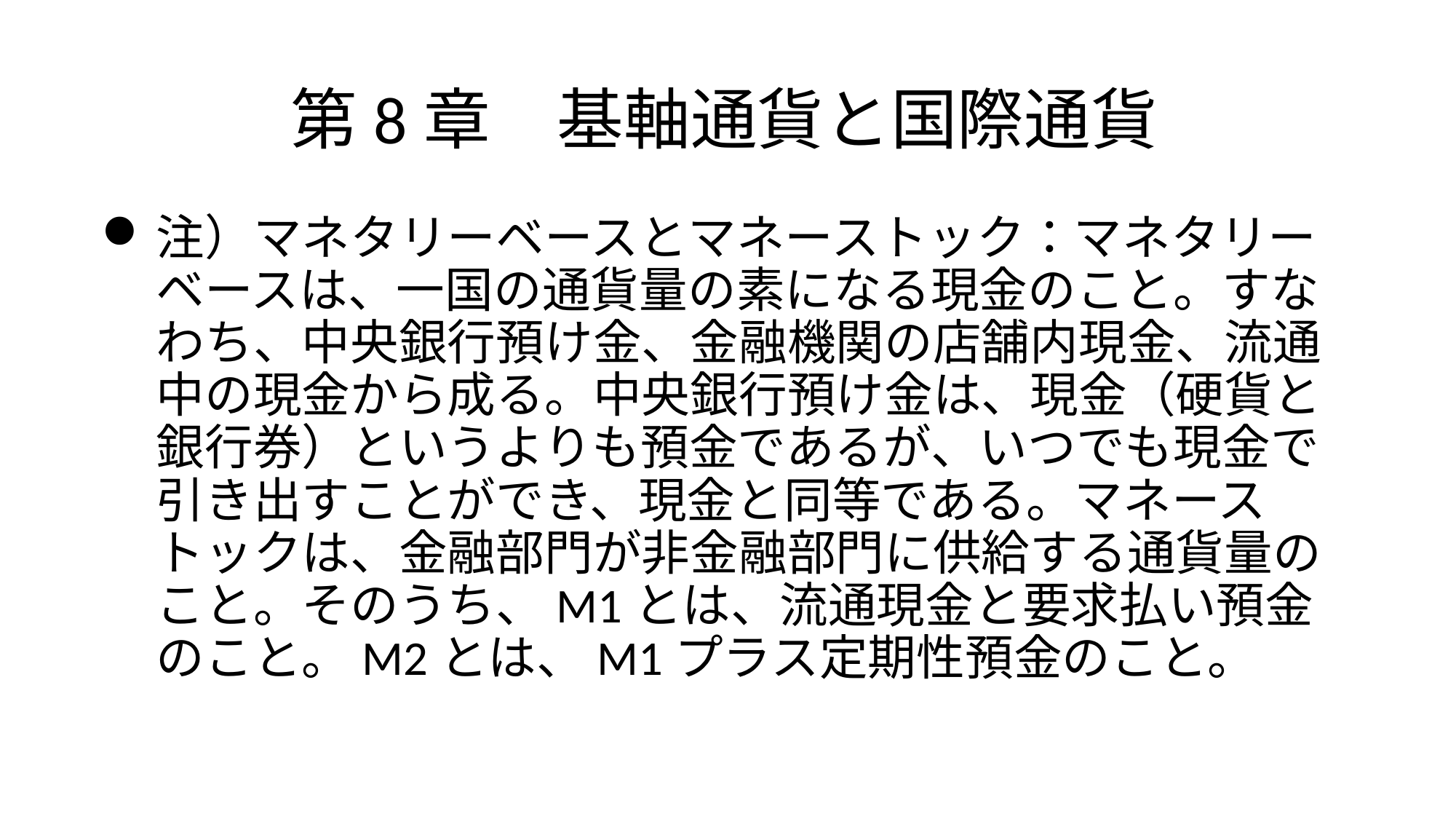

# 第8章　基軸通貨と国際通貨
注）マネタリーベースとマネーストック：マネタリーベースは、一国の通貨量の素になる現金のこと。すなわち、中央銀行預け金、金融機関の店舗内現金、流通中の現金から成る。中央銀行預け金は、現金（硬貨と銀行券）というよりも預金であるが、いつでも現金で引き出すことができ、現金と同等である。マネーストックは、金融部門が非金融部門に供給する通貨量のこと。そのうち、M1とは、流通現金と要求払い預金のこと。M2とは、M1プラス定期性預金のこと。